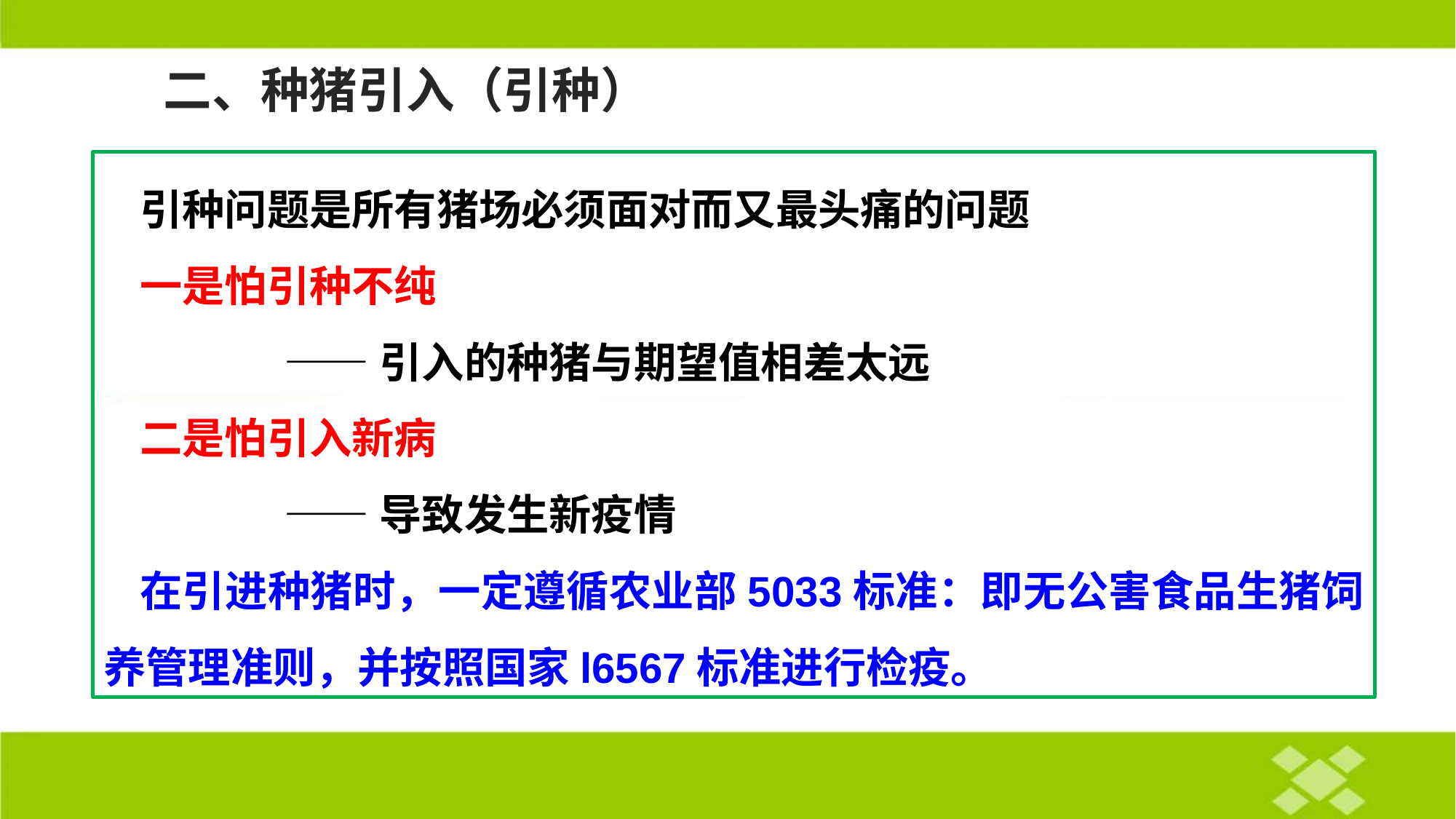

# 二、种猪引入（引种）
引种问题是所有猪场必须面对而又最头痛的问题
一是怕引种不纯
               ——引入的种猪与期望值相差太远
二是怕引入新病
               ——导致发生新疫情
在引进种猪时，一定遵循农业部5033标准：即无公害食品生猪饲养管理准则，并按照国家l6567标准进行检疫。